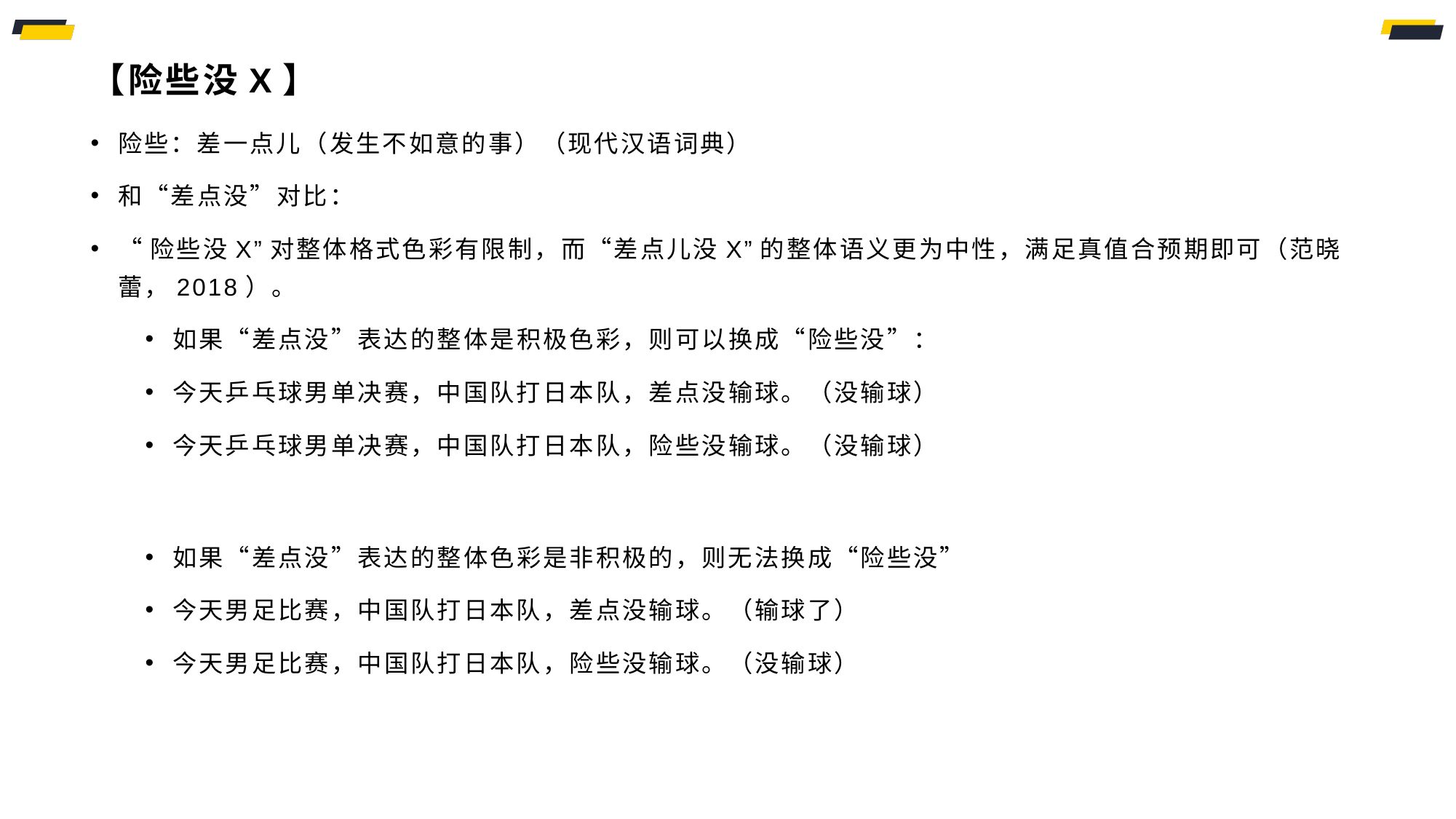

# 【险些没X】
险些：差一点儿（发生不如意的事）（现代汉语词典）
和“差点没”对比：
“险些没X”对整体格式色彩有限制，而“差点儿没X”的整体语义更为中性，满足真值合预期即可（范晓蕾，2018）。
如果“差点没”表达的整体是积极色彩，则可以换成“险些没”：
今天乒乓球男单决赛，中国队打日本队，差点没输球。（没输球）
今天乒乓球男单决赛，中国队打日本队，险些没输球。（没输球）

如果“差点没”表达的整体色彩是非积极的，则无法换成“险些没”
今天男足比赛，中国队打日本队，差点没输球。（输球了）
今天男足比赛，中国队打日本队，险些没输球。（没输球）